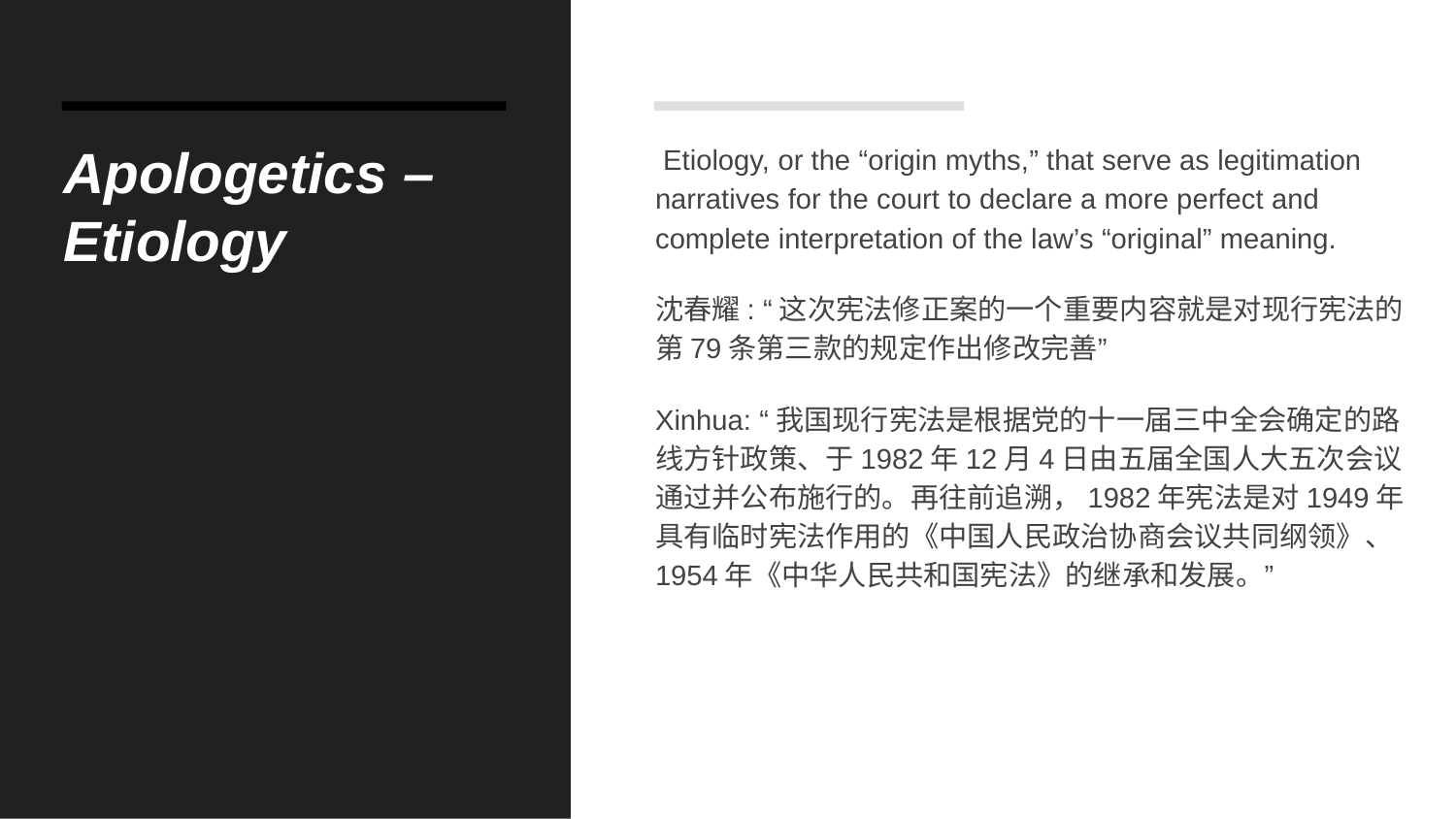

# Apologetics – Etiology
 Etiology, or the “origin myths,” that serve as legitimation narratives for the court to declare a more perfect and complete interpretation of the law’s “original” meaning.
沈春耀: “这次宪法修正案的一个重要内容就是对现行宪法的第79条第三款的规定作出修改完善”
Xinhua: “我国现行宪法是根据党的十一届三中全会确定的路线方针政策、于1982年12月4日由五届全国人大五次会议通过并公布施行的。再往前追溯，1982年宪法是对1949年具有临时宪法作用的《中国人民政治协商会议共同纲领》、1954年《中华人民共和国宪法》的继承和发展。”